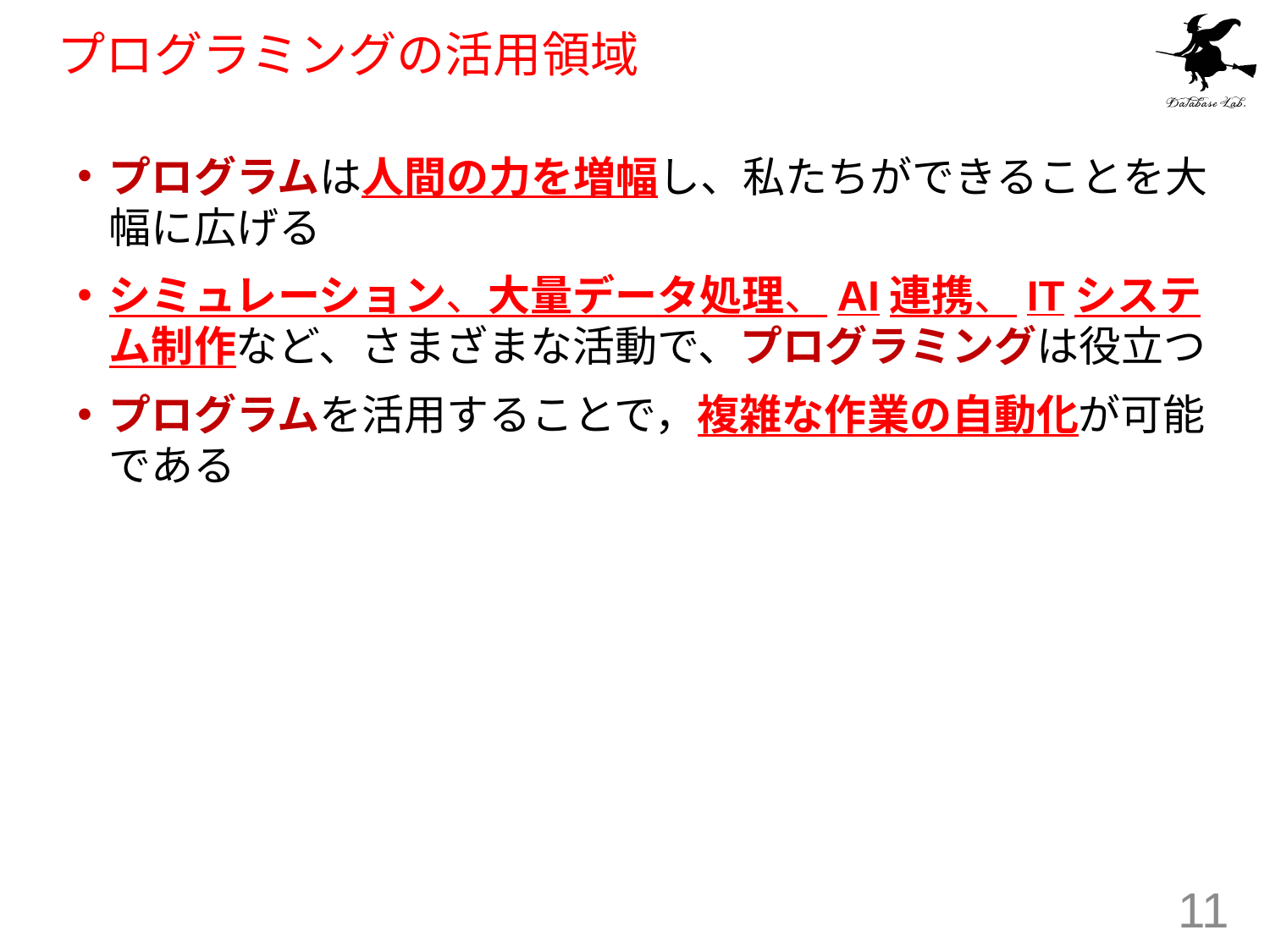

# プログラミングの活用領域
プログラムは人間の力を増幅し、私たちができることを大幅に広げる
シミュレーション、大量データ処理、AI連携、ITシステム制作など、さまざまな活動で、プログラミングは役立つ
プログラムを活用することで，複雑な作業の自動化が可能である

11